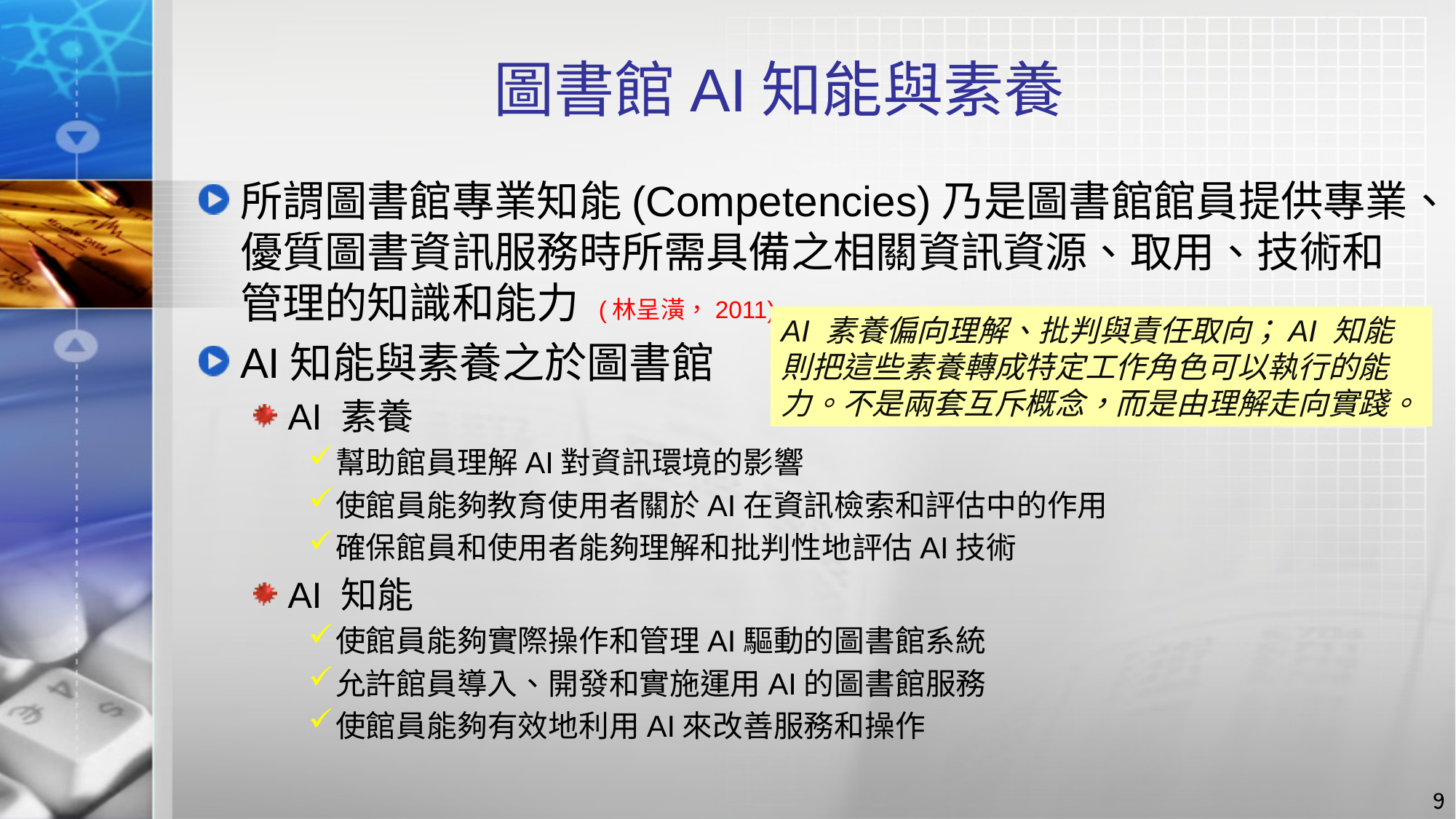

# 圖書館AI知能與素養
所謂圖書館專業知能(Competencies)乃是圖書館館員提供專業、優質圖書資訊服務時所需具備之相關資訊資源、取用、技術和管理的知識和能力 (林呈潢，2011)
AI知能與素養之於圖書館
AI 素養
幫助館員理解AI對資訊環境的影響
使館員能夠教育使用者關於AI在資訊檢索和評估中的作用
確保館員和使用者能夠理解和批判性地評估AI技術
AI 知能
使館員能夠實際操作和管理AI驅動的圖書館系統
允許館員導入、開發和實施運用AI的圖書館服務
使館員能夠有效地利用AI來改善服務和操作

AI 素養偏向理解、批判與責任取向；AI 知能則把這些素養轉成特定工作角色可以執行的能力。不是兩套互斥概念，而是由理解走向實踐。
9